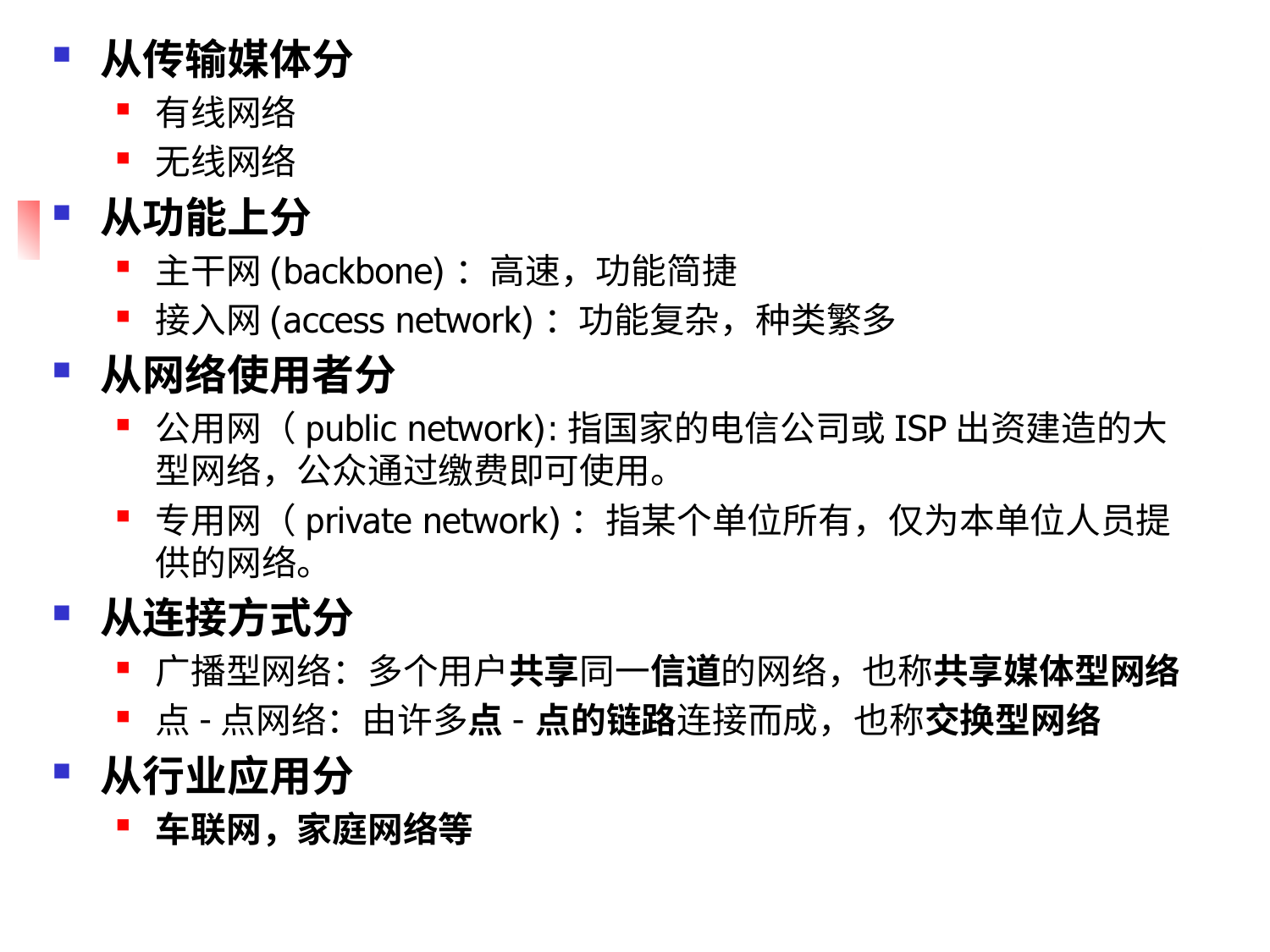

从传输媒体分
有线网络
无线网络
从功能上分
主干网(backbone)：高速，功能简捷
接入网(access network)：功能复杂，种类繁多
从网络使用者分
公用网（public network):指国家的电信公司或ISP出资建造的大型网络，公众通过缴费即可使用。
专用网（private network)：指某个单位所有，仅为本单位人员提供的网络。
从连接方式分
广播型网络：多个用户共享同一信道的网络，也称共享媒体型网络
点-点网络：由许多点-点的链路连接而成，也称交换型网络
从行业应用分
车联网，家庭网络等